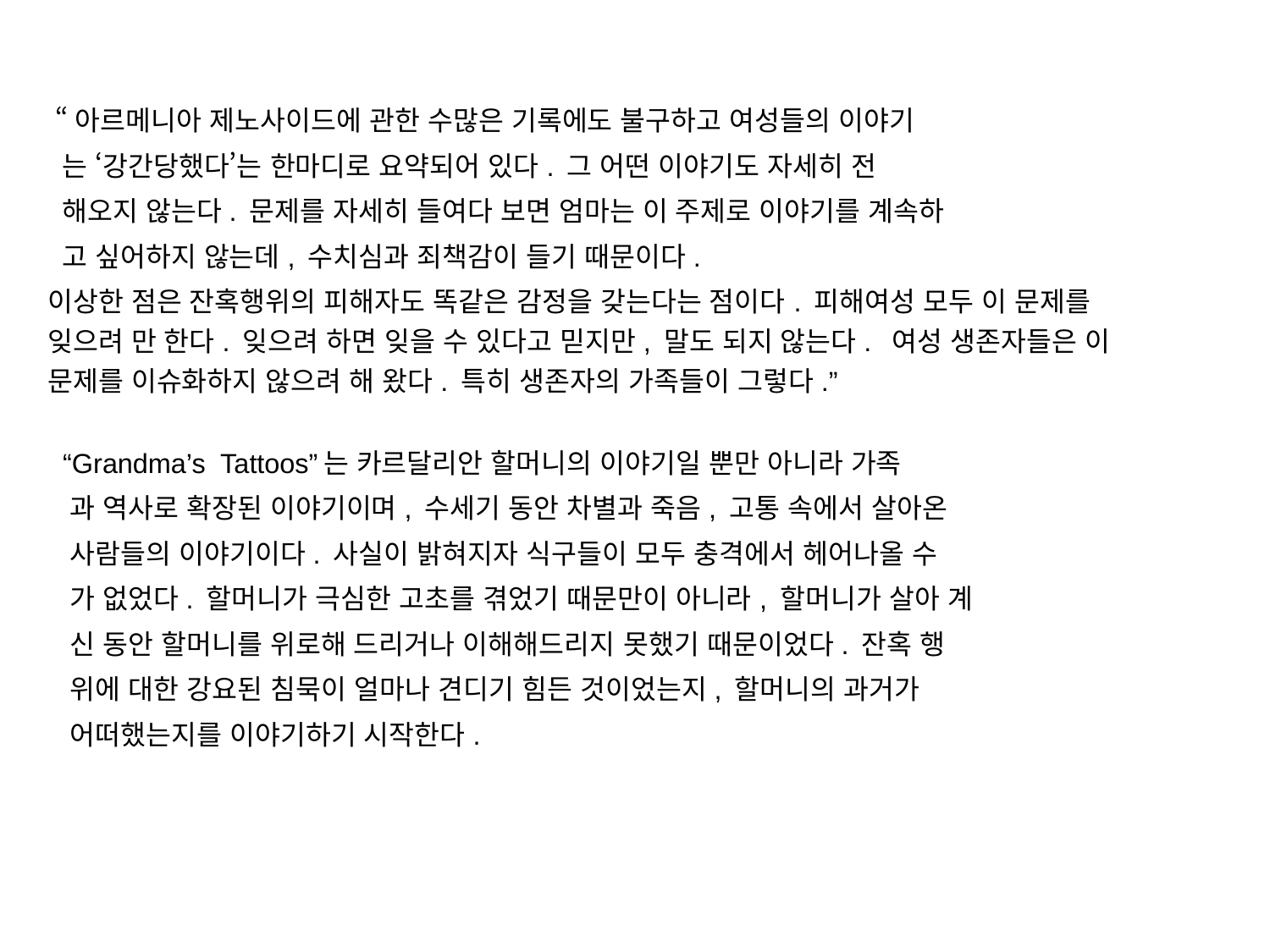

“아르메니아 제노사이드에 관한 수많은 기록에도 불구하고 여성들의 이야기
 는 ‘강간당했다’는 한마디로 요약되어 있다. 그 어떤 이야기도 자세히 전
 해오지 않는다. 문제를 자세히 들여다 보면 엄마는 이 주제로 이야기를 계속하
 고 싶어하지 않는데, 수치심과 죄책감이 들기 때문이다.
이상한 점은 잔혹행위의 피해자도 똑같은 감정을 갖는다는 점이다. 피해여성 모두 이 문제를 잊으려 만 한다. 잊으려 하면 잊을 수 있다고 믿지만, 말도 되지 않는다.  여성 생존자들은 이 문제를 이슈화하지 않으려 해 왔다. 특히 생존자의 가족들이 그렇다.”

  “Grandma’s  Tattoos”는 카르달리안 할머니의 이야기일 뿐만 아니라 가족
  과 역사로 확장된 이야기이며, 수세기 동안 차별과 죽음, 고통 속에서 살아온
  사람들의 이야기이다. 사실이 밝혀지자 식구들이 모두 충격에서 헤어나올 수
  가 없었다. 할머니가 극심한 고초를 겪었기 때문만이 아니라, 할머니가 살아 계
  신 동안 할머니를 위로해 드리거나 이해해드리지 못했기 때문이었다. 잔혹 행
  위에 대한 강요된 침묵이 얼마나 견디기 힘든 것이었는지, 할머니의 과거가
  어떠했는지를 이야기하기 시작한다.